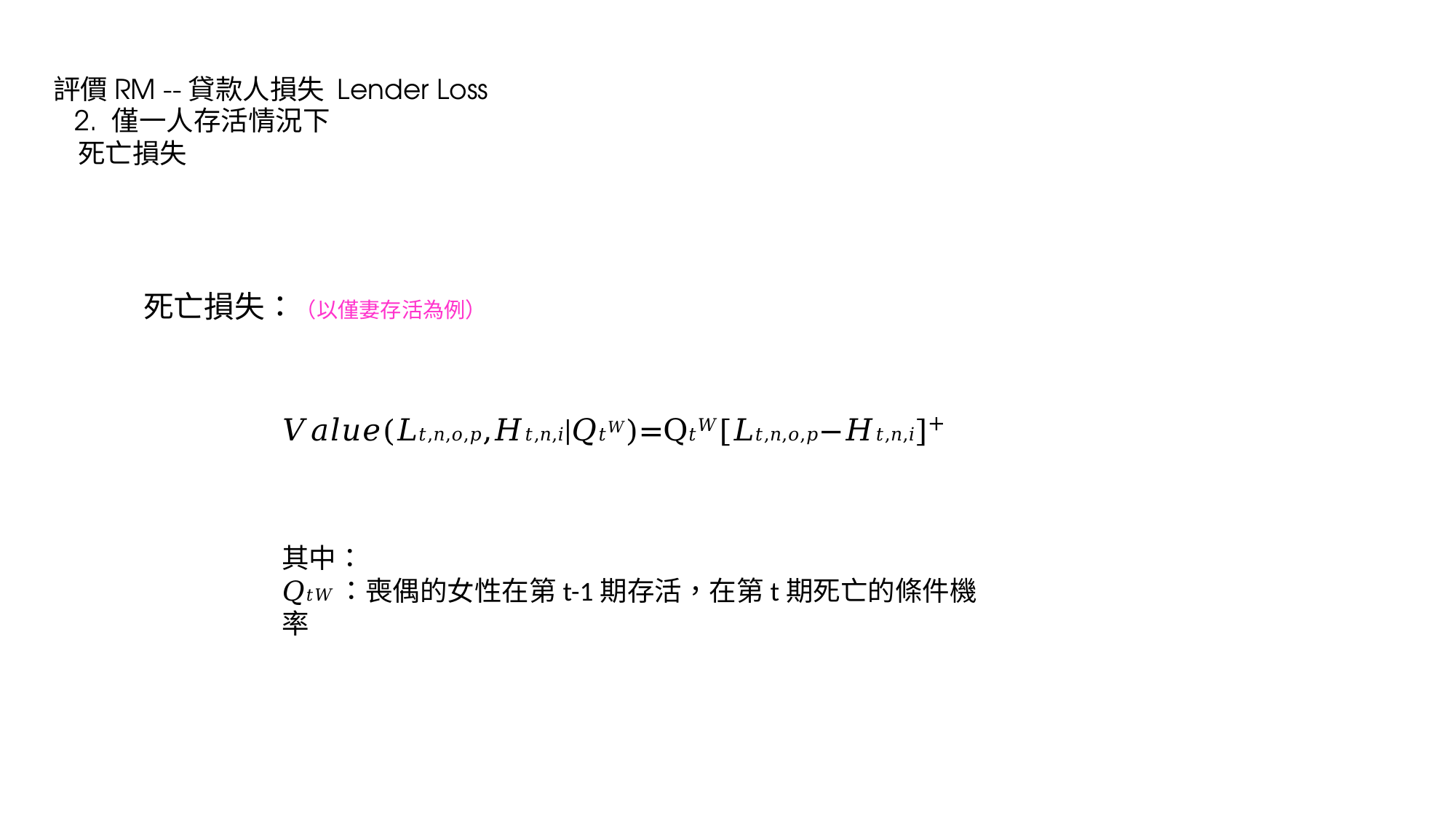

評價RM --貸款人損失 Lender Loss
2. 僅一人存活情況下
死亡損失
死亡損失：（以僅妻存活為例）
𝑉𝑎𝑙𝑢𝑒(𝐿𝑡,𝑛,𝑜,𝑝,𝐻𝑡,𝑛,𝑖|𝑄𝑡𝑊)=Q𝑡𝑊[𝐿𝑡,𝑛,𝑜,𝑝−𝐻𝑡,𝑛,𝑖]+
其中：
𝑄𝑡𝑊：喪偶的女性在第t-1期存活，在第t期死亡的條件機率